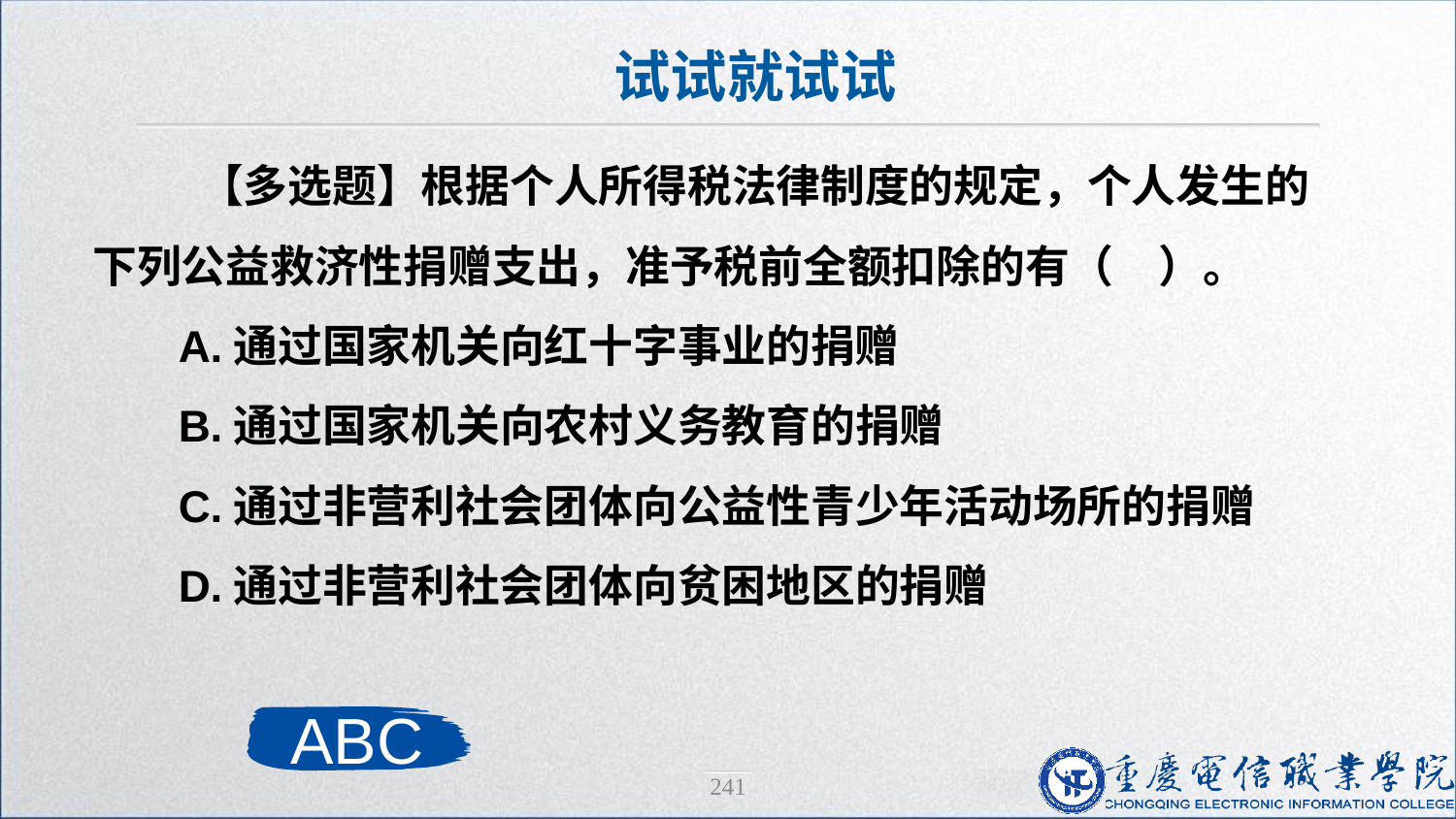

试试就试试
 【多选题】根据个人所得税法律制度的规定，个人发生的下列公益救济性捐赠支出，准予税前全额扣除的有（　）。
A.通过国家机关向红十字事业的捐赠
B.通过国家机关向农村义务教育的捐赠
C.通过非营利社会团体向公益性青少年活动场所的捐赠
D.通过非营利社会团体向贫困地区的捐赠

ABC

241